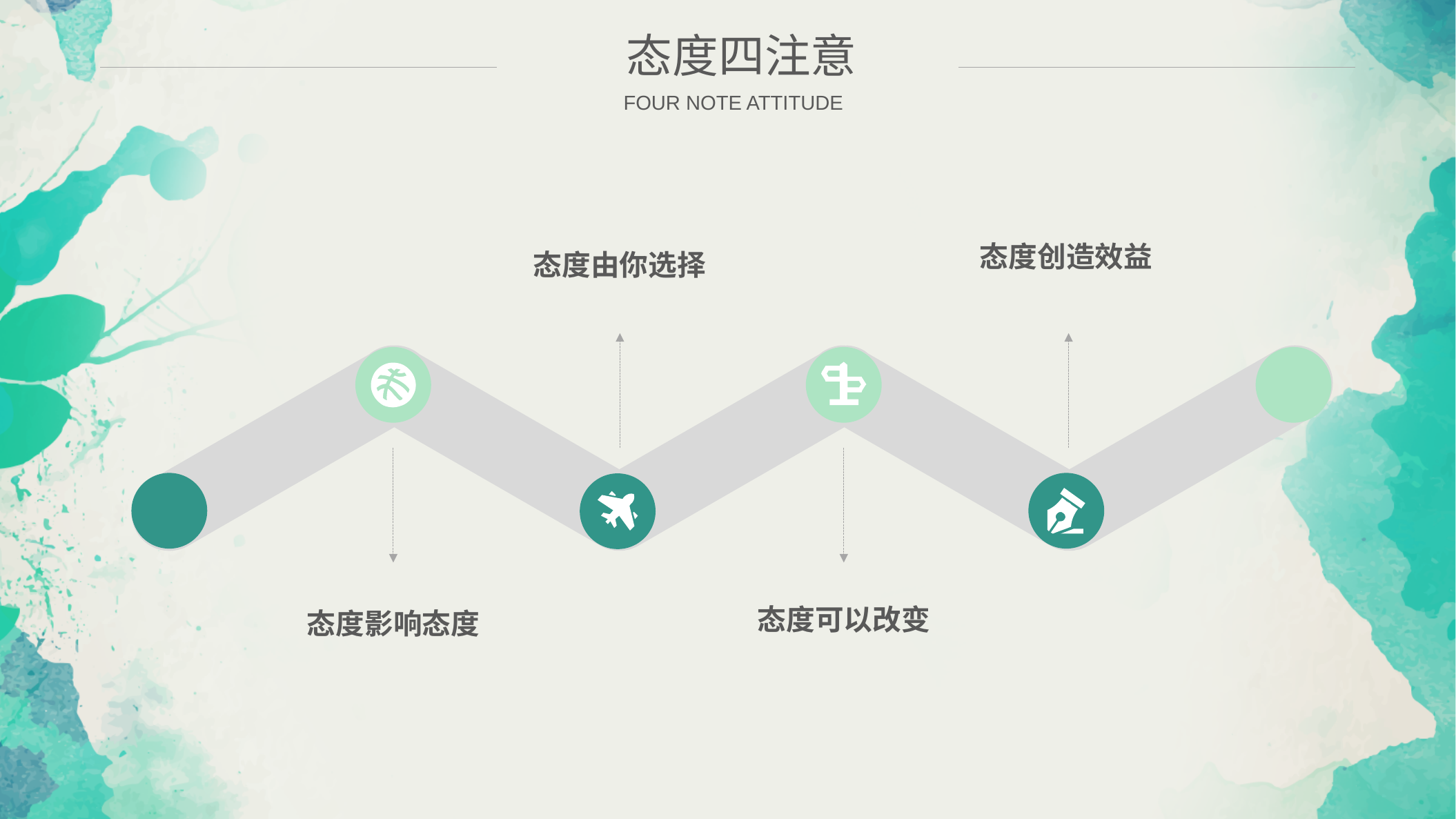

态度四注意
FOUR NOTE ATTITUDE

态度创造效益
态度由你选择
态度可以改变
态度影响态度